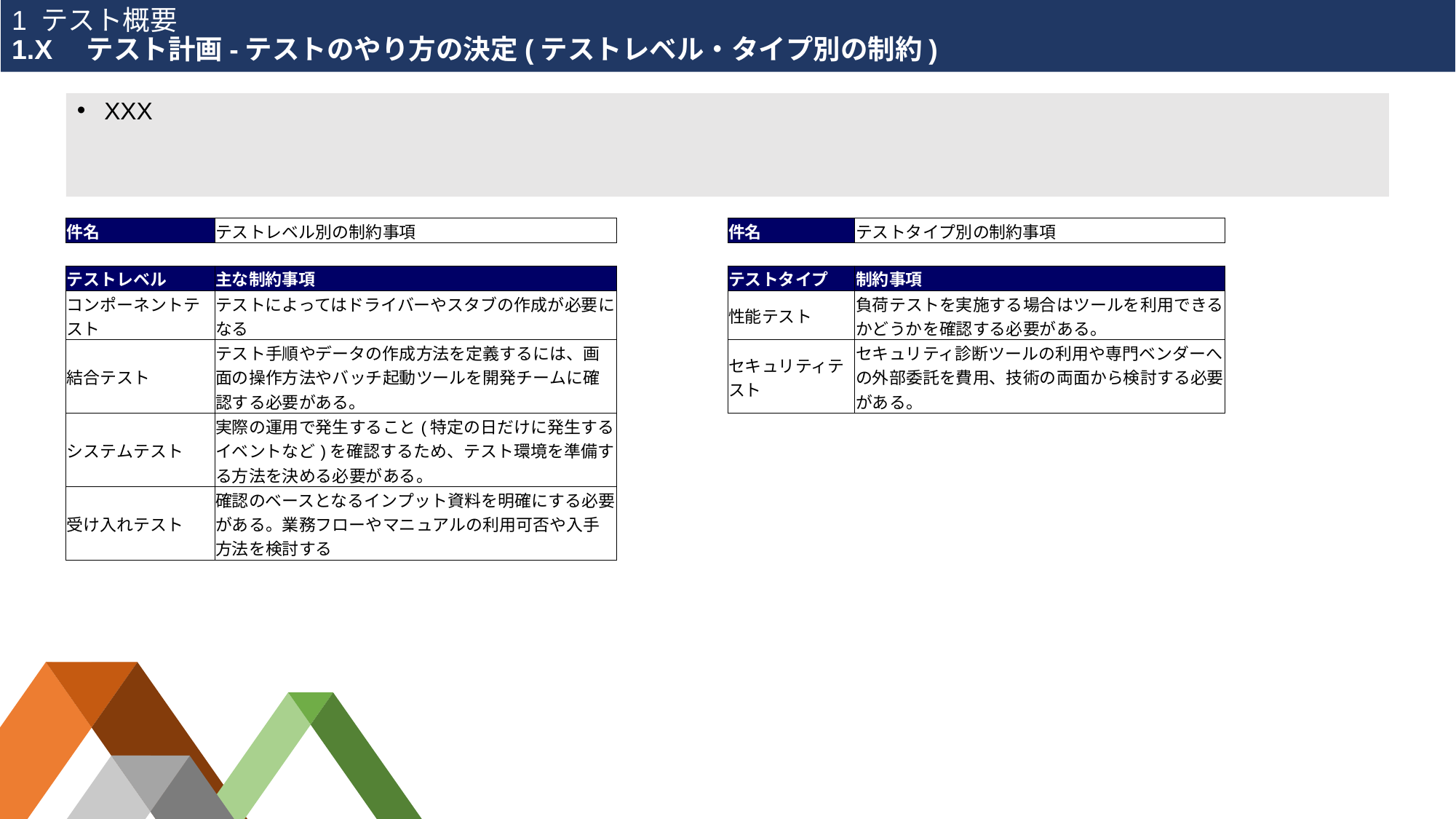

# 1 テスト概要 1.X　テスト計画-テストのやり方の決定(テストレベル・タイプ別の制約)
XXX
| 件名 | テストレベル別の制約事項 |
| --- | --- |
|  |  |
| テストレベル | 主な制約事項 |
| コンポーネントテスト | テストによってはドライバーやスタブの作成が必要になる |
| 結合テスト | テスト手順やデータの作成方法を定義するには、画面の操作方法やバッチ起動ツールを開発チームに確認する必要がある。 |
| システムテスト | 実際の運用で発生すること(特定の日だけに発生するイベントなど)を確認するため、テスト環境を準備する方法を決める必要がある。 |
| 受け入れテスト | 確認のベースとなるインプット資料を明確にする必要がある。業務フローやマニュアルの利用可否や入手方法を検討する |
| 件名 | テストタイプ別の制約事項 |
| --- | --- |
|  |  |
| テストタイプ | 制約事項 |
| 性能テスト | 負荷テストを実施する場合はツールを利用できるかどうかを確認する必要がある。 |
| セキュリティテスト | セキュリティ診断ツールの利用や専門ベンダーへの外部委託を費用、技術の両面から検討する必要がある。 |